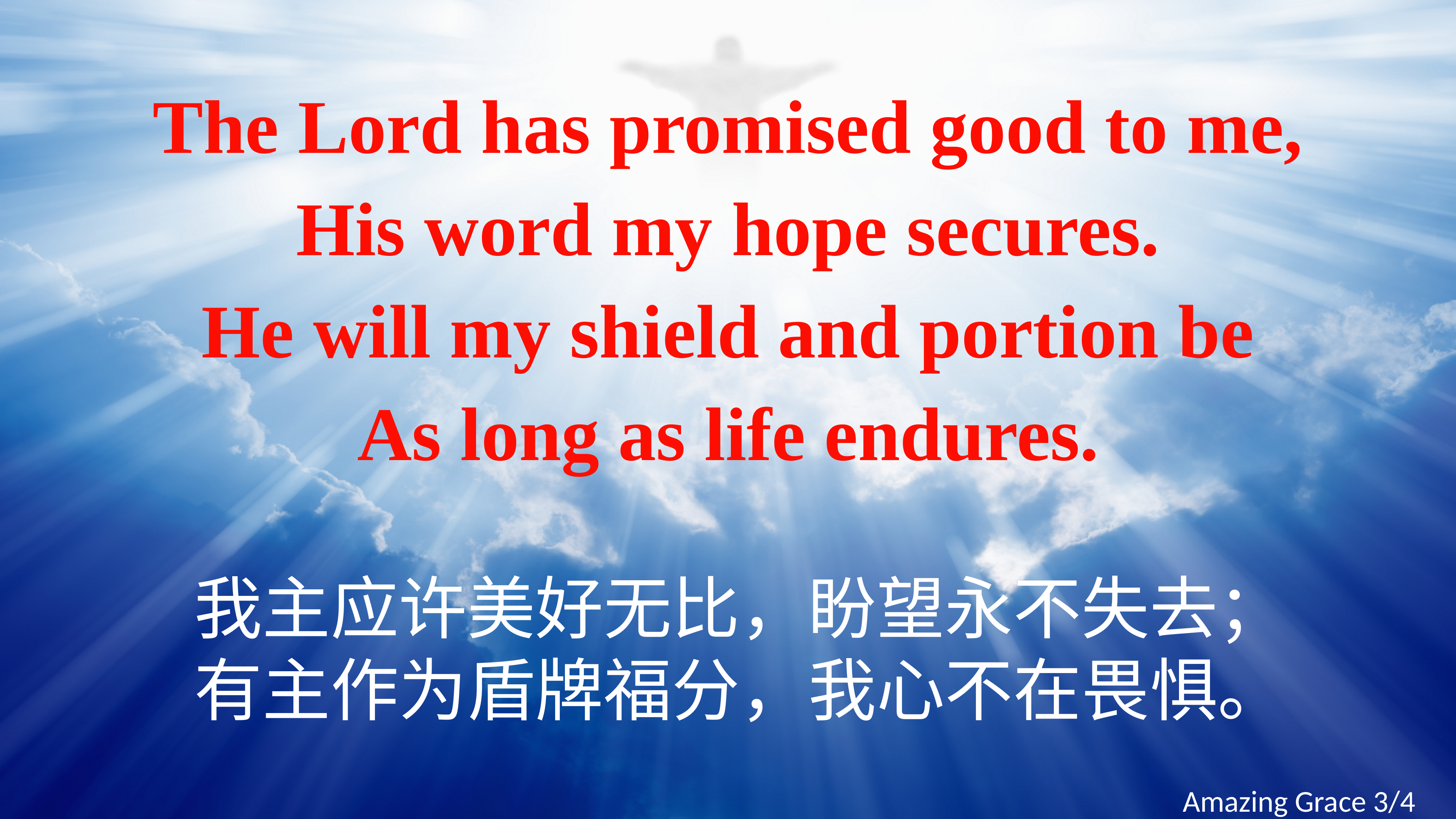

The Lord has promised good to me,
His word my hope secures.
He will my shield and portion be
As long as life endures.
我主应许美好无比，盼望永不失去；
有主作为盾牌福分，我心不在畏惧。
Amazing Grace 3/4